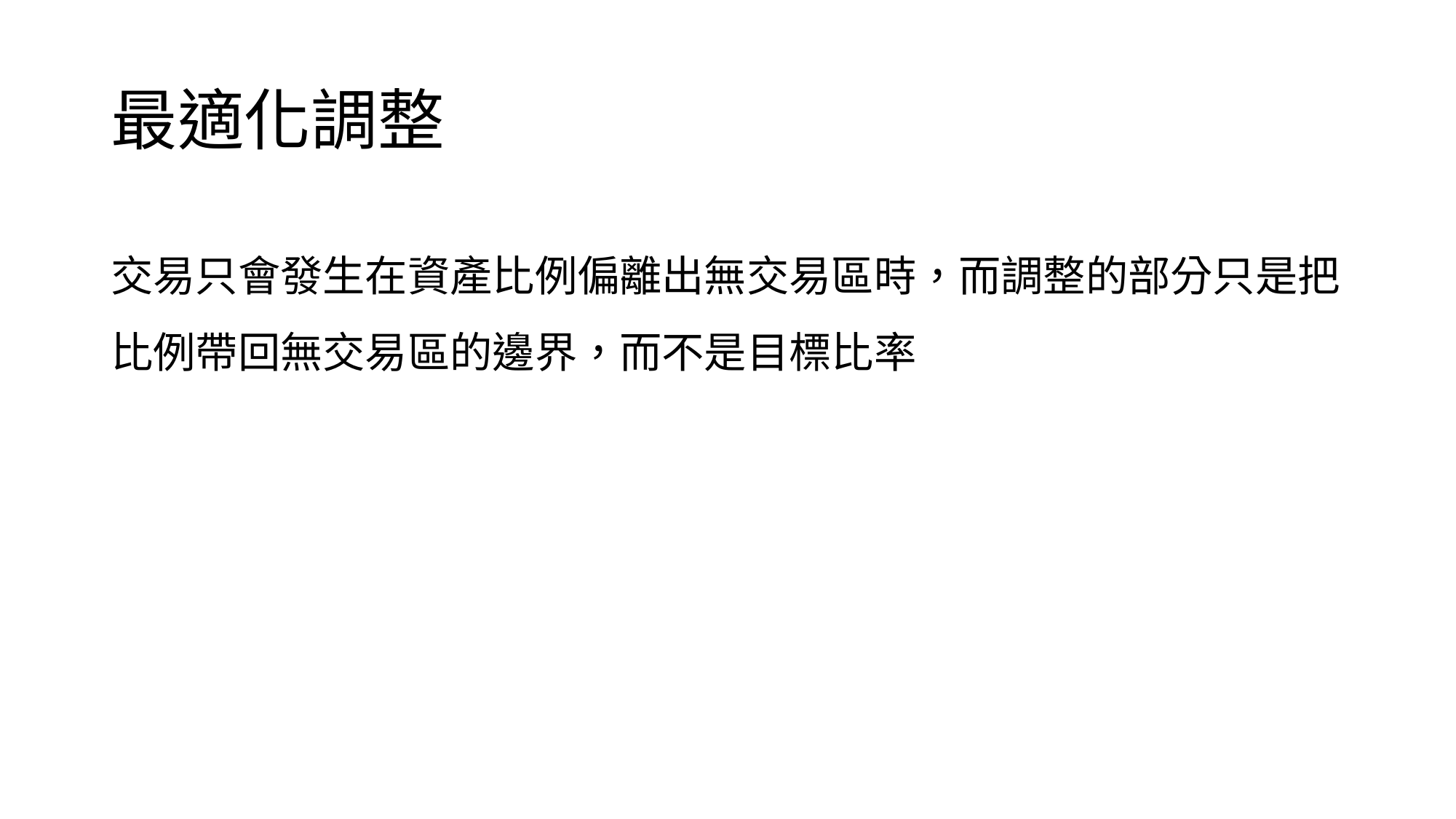

# 最適化調整
交易只會發生在資產比例偏離出無交易區時，而調整的部分只是把比例帶回無交易區的邊界，而不是目標比率